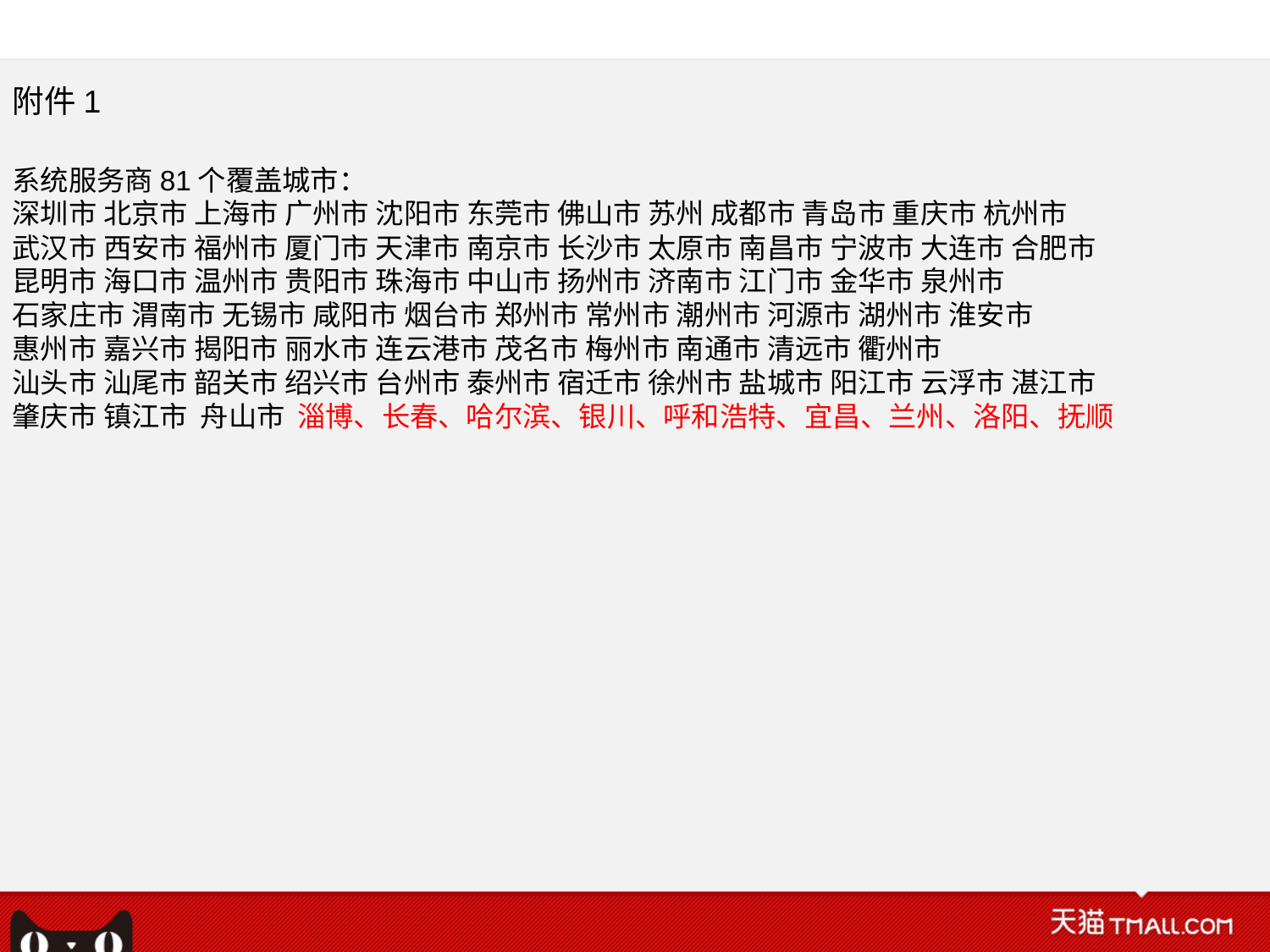

附件1
系统服务商81个覆盖城市：
深圳市 北京市 上海市 广州市 沈阳市 东莞市 佛山市 苏州 成都市 青岛市 重庆市 杭州市
武汉市 西安市 福州市 厦门市 天津市 南京市 长沙市 太原市 南昌市 宁波市 大连市 合肥市
昆明市 海口市 温州市 贵阳市 珠海市 中山市 扬州市 济南市 江门市 金华市 泉州市
石家庄市 渭南市 无锡市 咸阳市 烟台市 郑州市 常州市 潮州市 河源市 湖州市 淮安市
惠州市 嘉兴市 揭阳市 丽水市 连云港市 茂名市 梅州市 南通市 清远市 衢州市
汕头市 汕尾市 韶关市 绍兴市 台州市 泰州市 宿迁市 徐州市 盐城市 阳江市 云浮市 湛江市
肇庆市 镇江市  舟山市  淄博、长春、哈尔滨、银川、呼和浩特、宜昌、兰州、洛阳、抚顺